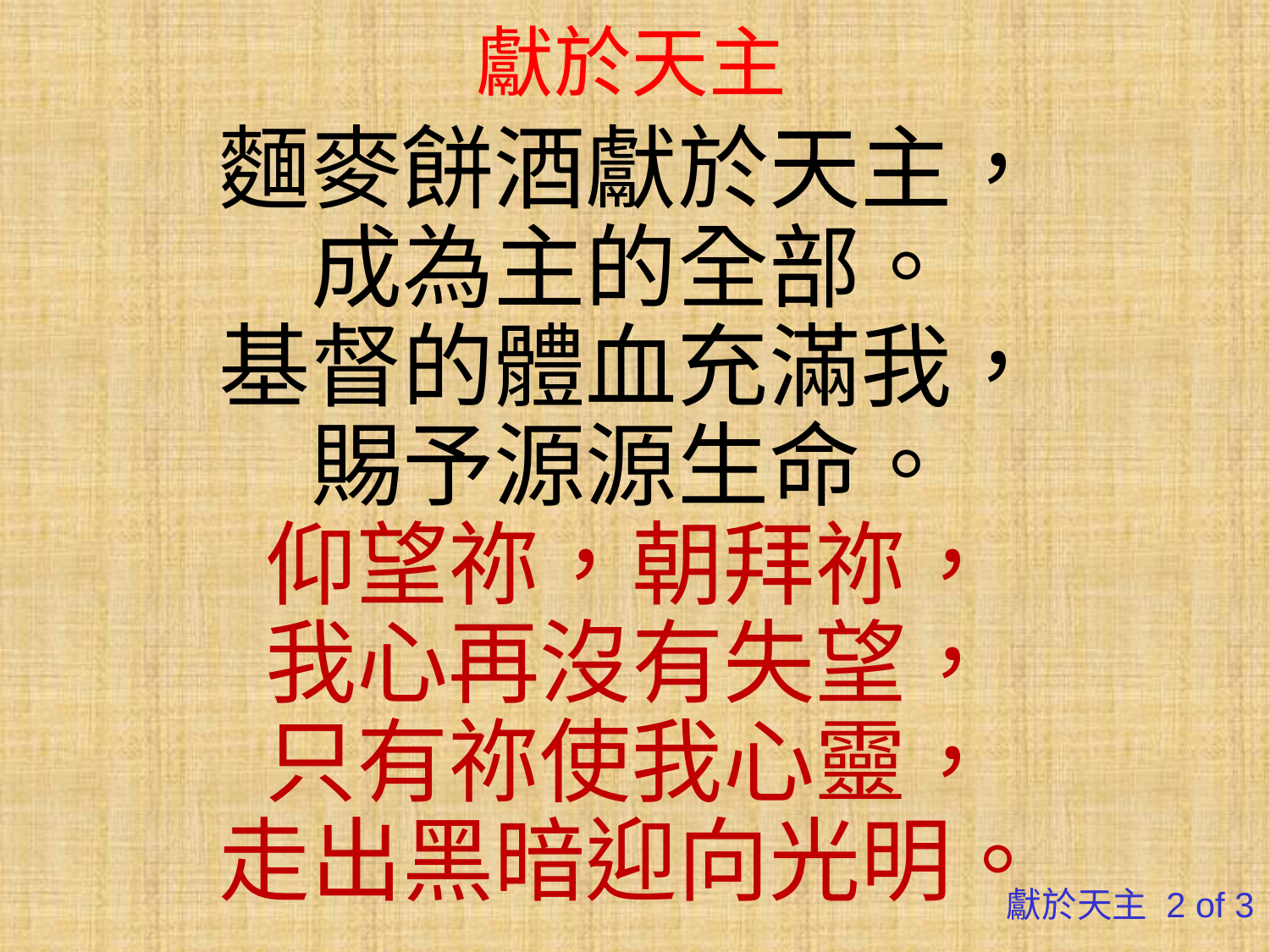

# 獻於天主
麵麥餅酒獻於天主，
成為主的全部。
基督的體血充滿我，
賜予源源生命。
仰望祢，朝拜祢，
我心再沒有失望，
只有祢使我心靈，
走出黑暗迎向光明。
獻於天主 2 of 3